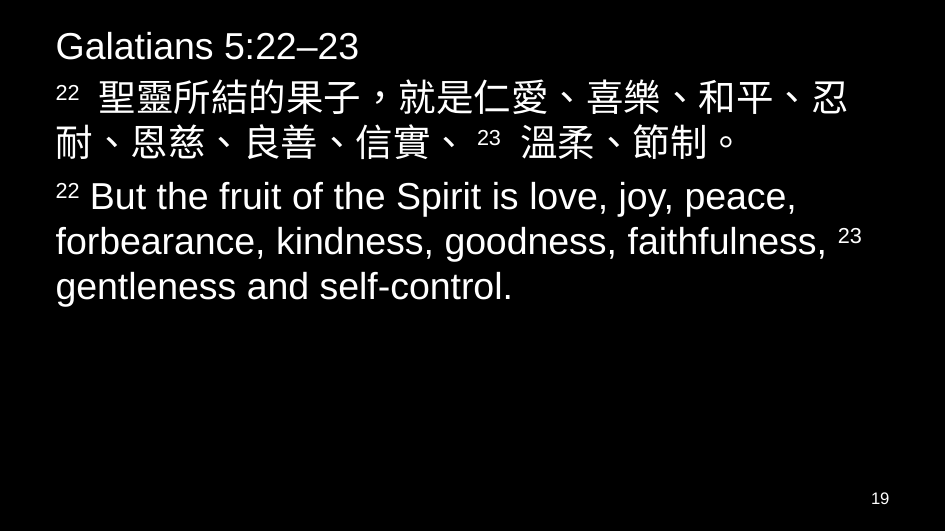

Galatians 5:22–23
22 聖靈所結的果子，就是仁愛、喜樂、和平、忍耐、恩慈、良善、信實、23 溫柔、節制。
22 But the fruit of the Spirit is love, joy, peace, forbearance, kindness, goodness, faithfulness, 23 gentleness and self-control.

19